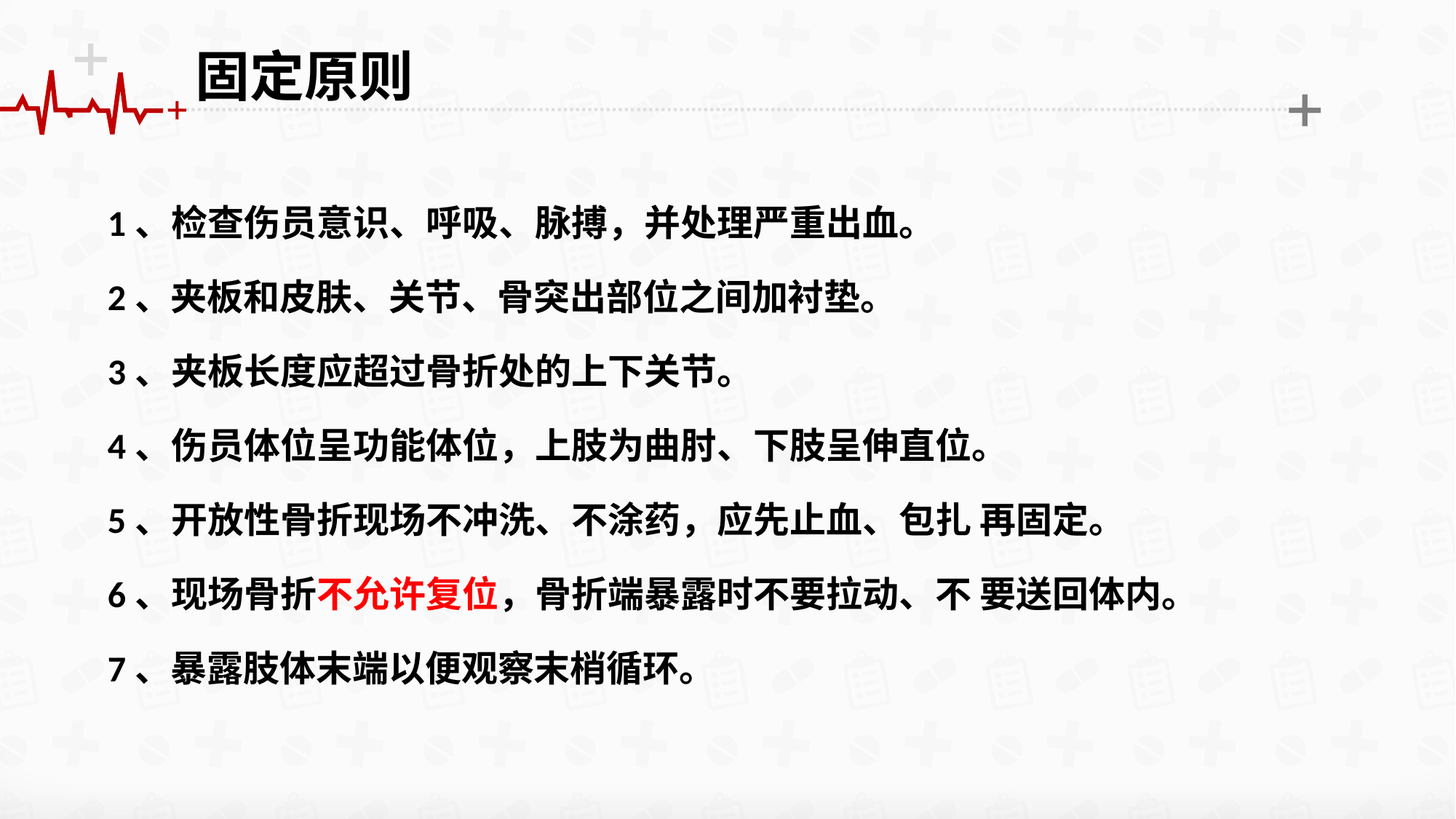

固定原则
1、检查伤员意识、呼吸、脉搏，并处理严重出血。
2、夹板和皮肤、关节、骨突出部位之间加衬垫。
3、夹板长度应超过骨折处的上下关节。
4、伤员体位呈功能体位，上肢为曲肘、下肢呈伸直位。
5、开放性骨折现场不冲洗、不涂药，应先止血、包扎 再固定。
6、现场骨折不允许复位，骨折端暴露时不要拉动、不 要送回体内。
7、暴露肢体末端以便观察末梢循环。